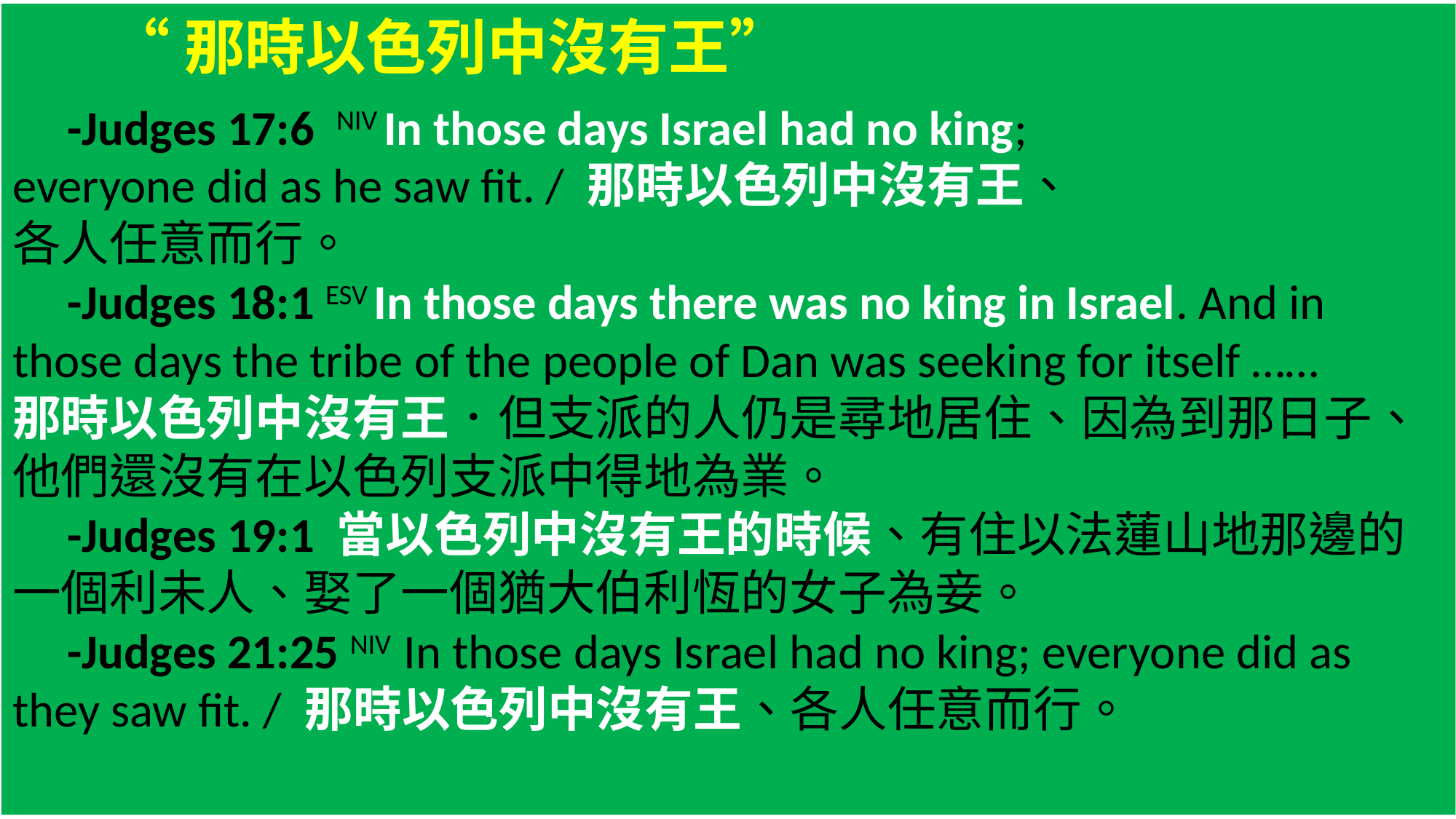

“那時以色列中沒有王”

     -Judges 17:6  ‎NIV In those days Israel had no king;
everyone did as he saw fit. / 那時以色列中沒有王、
各人任意而行。
     -Judges 18:1 ESV In those days there was no king in Israel. And in those days the tribe of the people of Dan was seeking for itself ……
那時以色列中沒有王．但支派的人仍是尋地居住、因為到那日子、他們還沒有在以色列支派中得地為業。
     -Judges 19:1 當以色列中沒有王的時候、有住以法蓮山地那邊的一個利未人、娶了一個猶大伯利恆的女子為妾。
     -Judges 21:25 NIV  In those days Israel had no king; everyone did as they saw fit. / 那時以色列中沒有王、各人任意而行。